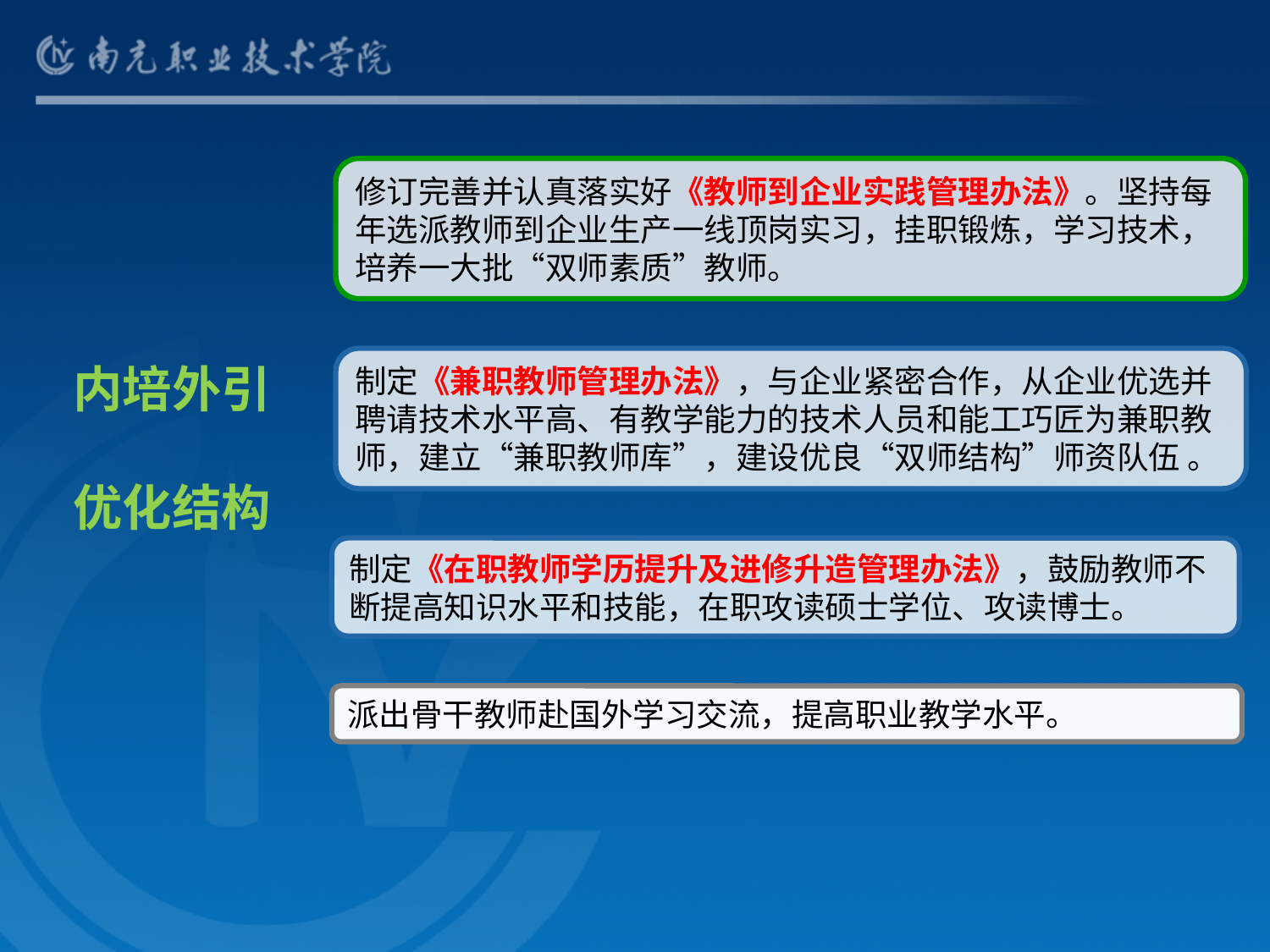

修订完善并认真落实好《教师到企业实践管理办法》。坚持每年选派教师到企业生产一线顶岗实习，挂职锻炼，学习技术，培养一大批“双师素质”教师。
制定《兼职教师管理办法》，与企业紧密合作，从企业优选并聘请技术水平高、有教学能力的技术人员和能工巧匠为兼职教师，建立“兼职教师库”，建设优良“双师结构”师资队伍 。
内培外引

优化结构
制定《在职教师学历提升及进修升造管理办法》，鼓励教师不断提高知识水平和技能，在职攻读硕士学位、攻读博士。
派出骨干教师赴国外学习交流，提高职业教学水平。